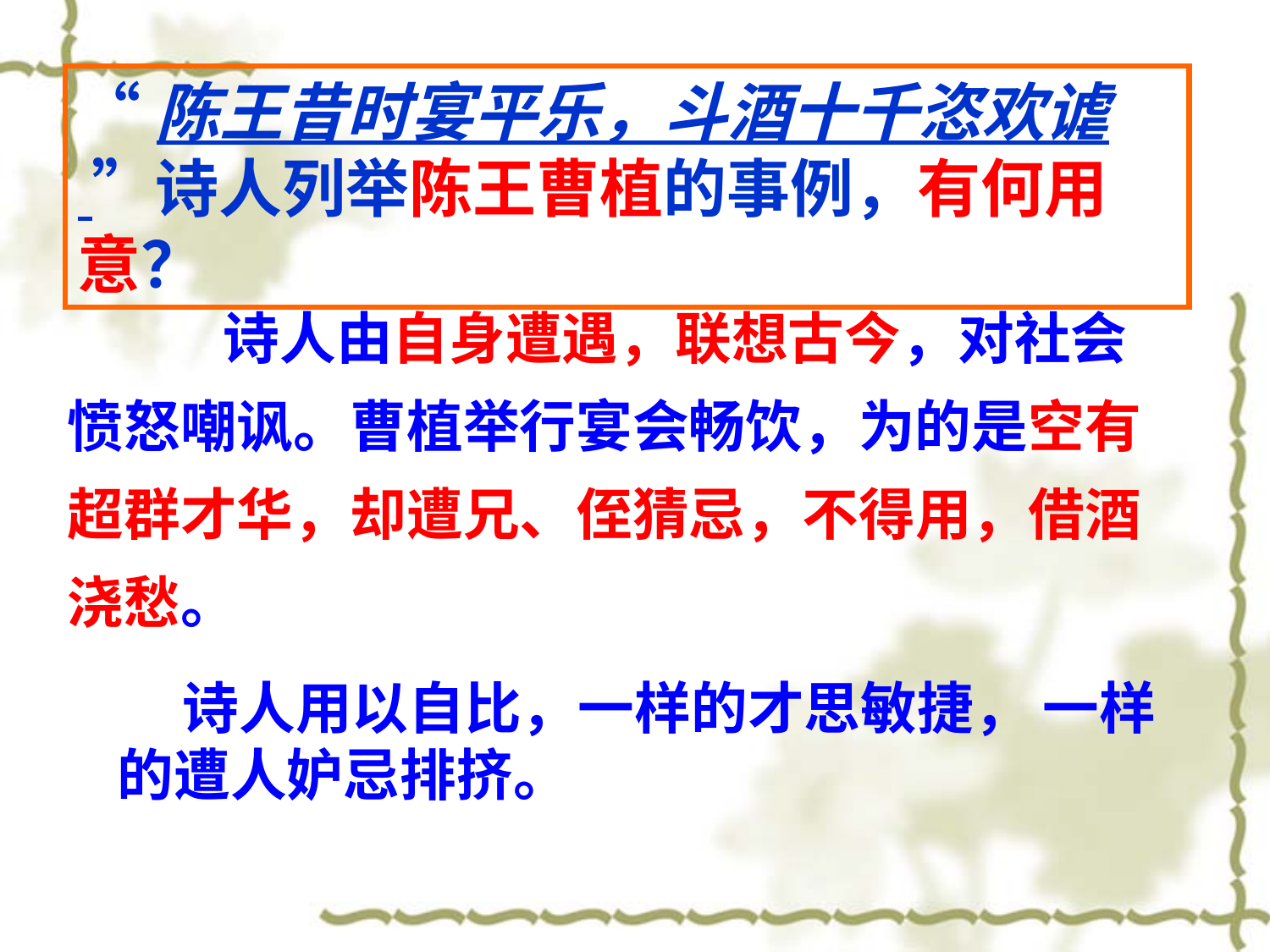

“陈王昔时宴平乐，斗酒十千恣欢谑 ”诗人列举陈王曹植的事例，有何用意？
           诗人由自身遭遇，联想古今，对社会愤怒嘲讽。曹植举行宴会畅饮，为的是空有超群才华，却遭兄、侄猜忌，不得用，借酒浇愁。
    诗人用以自比，一样的才思敏捷， 一样的遭人妒忌排挤。